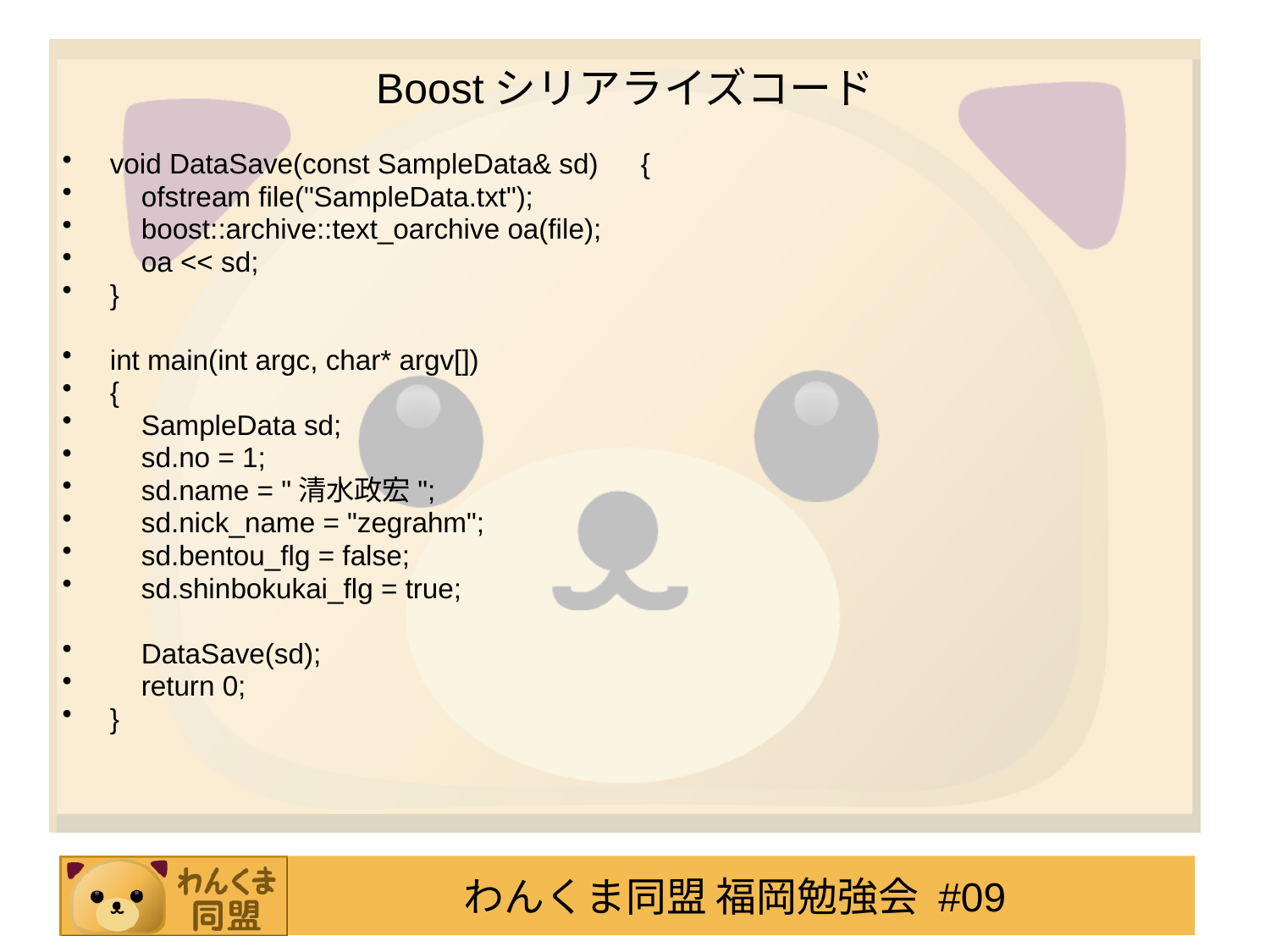

# Boostシリアライズコード
void DataSave(const SampleData& sd)　{
    ofstream file("SampleData.txt");
    boost::archive::text_oarchive oa(file);
    oa << sd;
}

int main(int argc, char* argv[])
{
    SampleData sd;
    sd.no = 1;
    sd.name = "清水政宏";
    sd.nick_name = "zegrahm";
    sd.bentou_flg = false;
    sd.shinbokukai_flg = true;

    DataSave(sd);
    return 0;
}